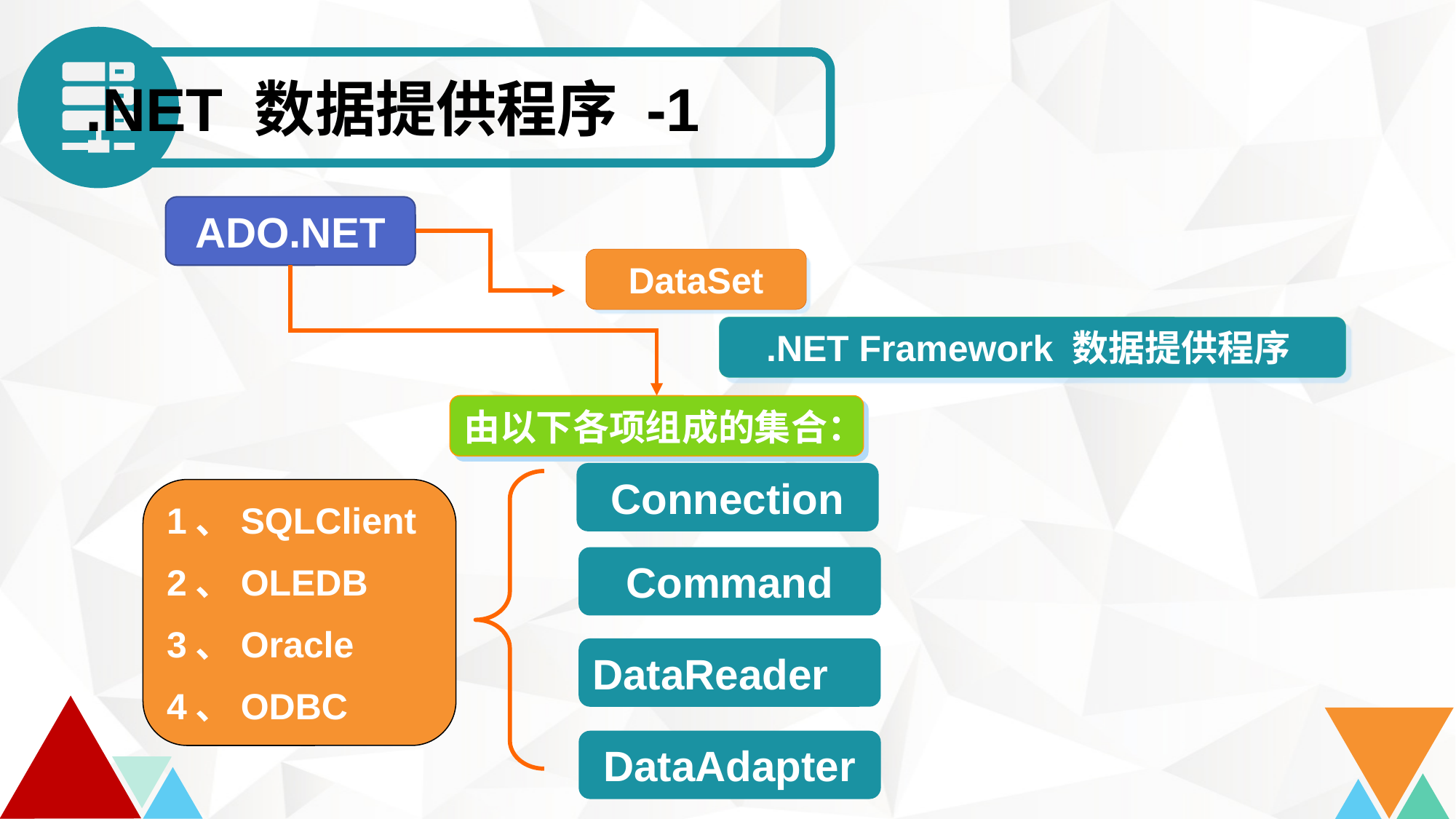

.NET 数据提供程序 -1
ADO.NET
DataSet
.NET Framework 数据提供程序
由以下各项组成的集合：
Connection

1、SQLClient
2、OLEDB
3、Oracle
4、ODBC
Command
DataReader

DataAdapter